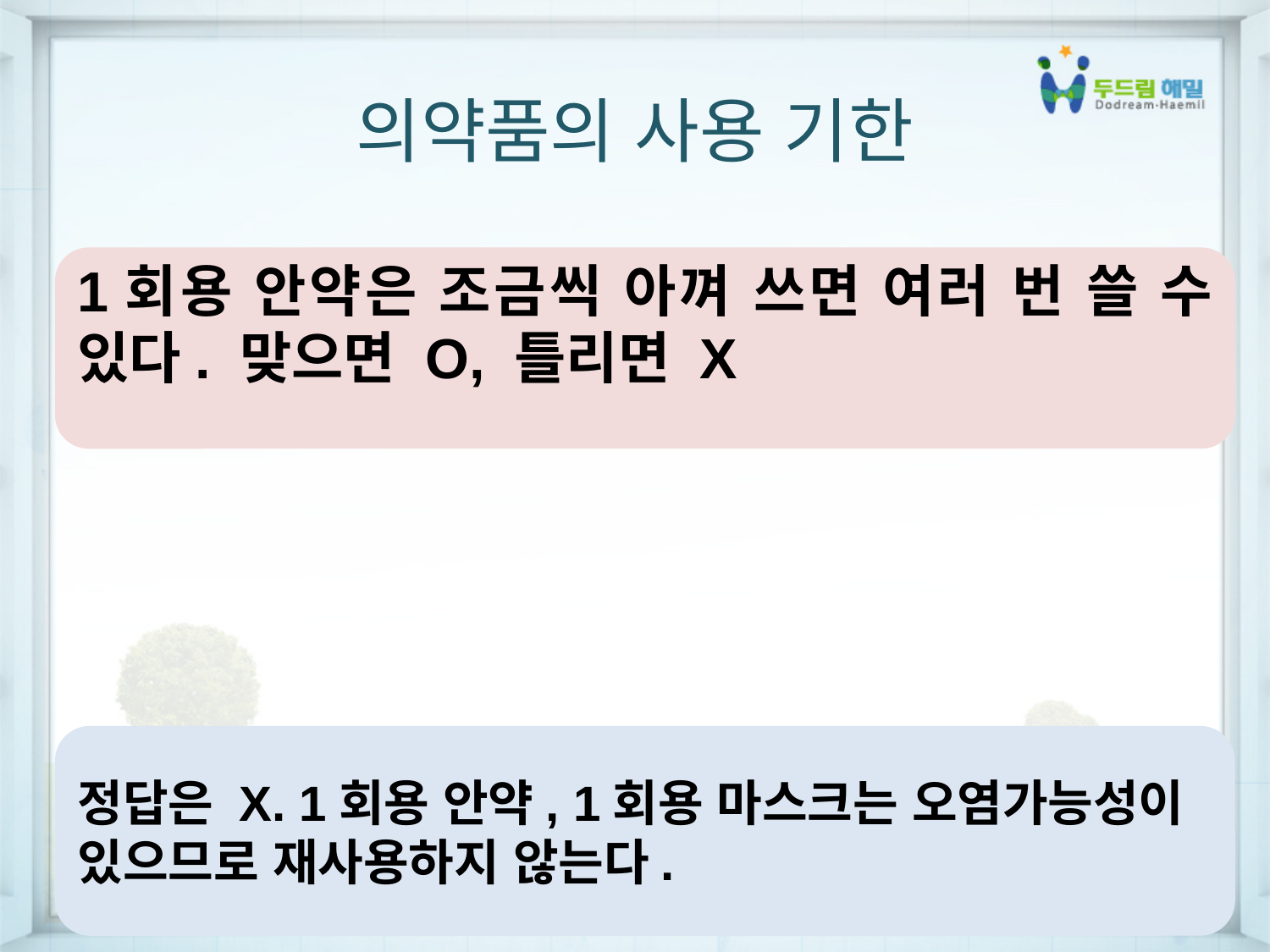

의약품의 사용 기한

1회용 안약은 조금씩 아껴 쓰면 여러 번 쓸 수 있다. 맞으면 O, 틀리면 X

정답은 X. 1회용 안약, 1회용 마스크는 오염가능성이 있으므로 재사용하지 않는다.